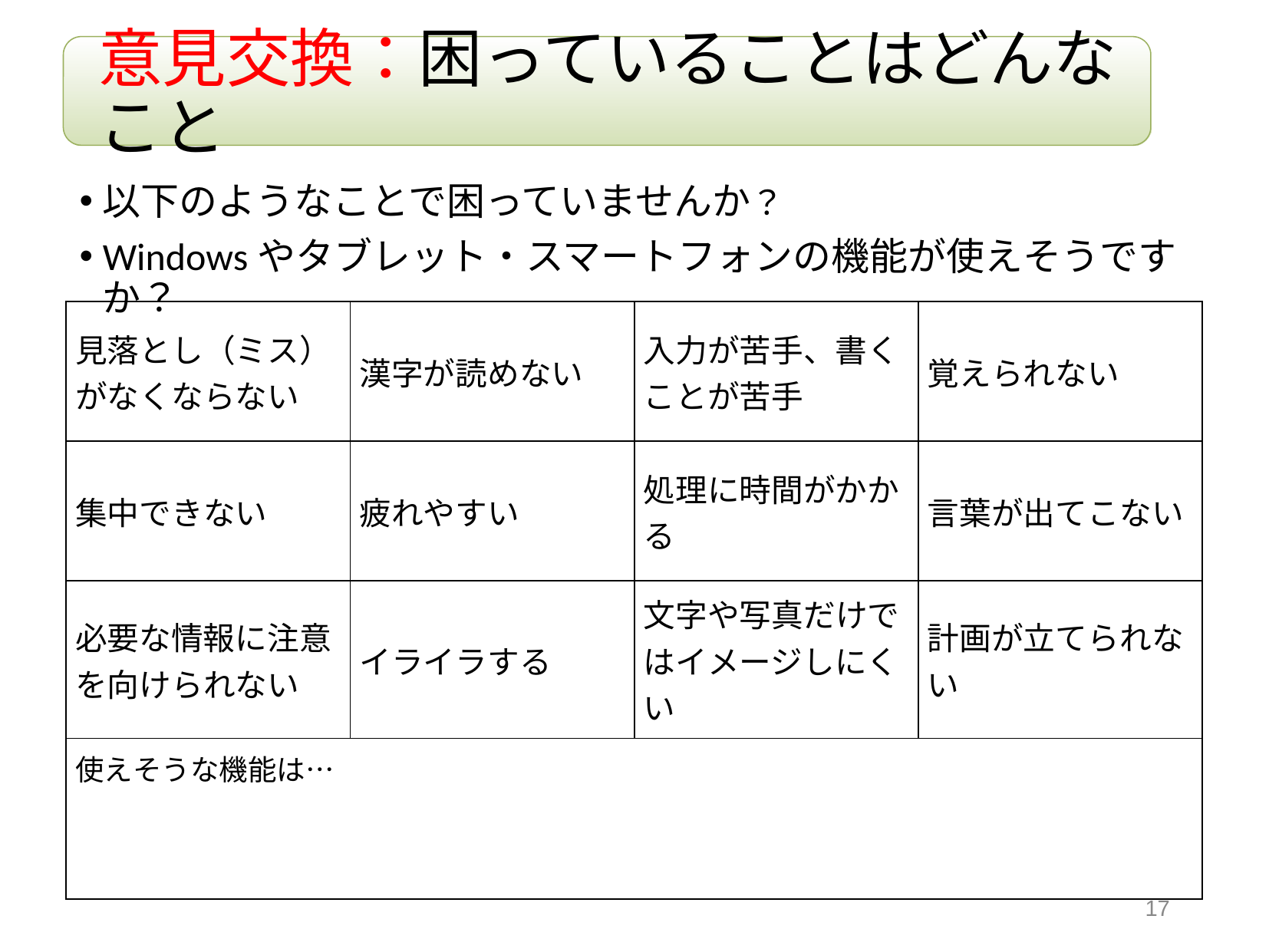

# 意見交換：困っていることはどんなこと
以下のようなことで困っていませんか？
Windowsやタブレット・スマートフォンの機能が使えそうですか？
| 見落とし（ミス）がなくならない | 漢字が読めない | 入力が苦手、書くことが苦手 | 覚えられない |
| --- | --- | --- | --- |
| 集中できない | 疲れやすい | 処理に時間がかかる | 言葉が出てこない |
| 必要な情報に注意を向けられない | イライラする | 文字や写真だけではイメージしにくい | 計画が立てられない |
| 使えそうな機能は… |  |  |  |
17